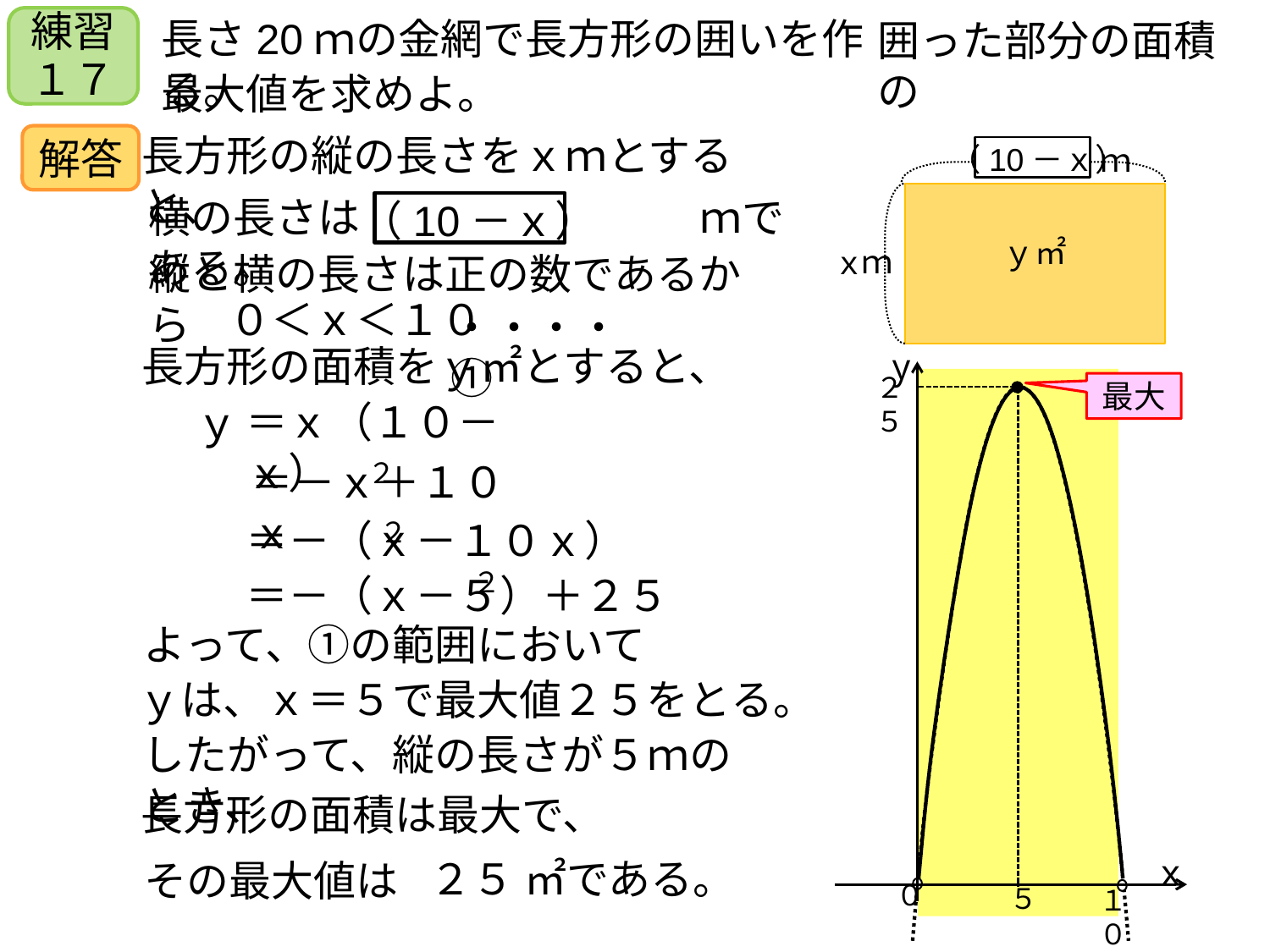

長さ20ｍの金網で長方形の囲いを作る。
囲った部分の面積の
練習１７
最大値を求めよ。
長方形の縦の長さをｘｍとすると、
解答
（10－ｘ）

ｍ

ｍ
ｘ
横の長さは　　　　　　　　ｍである。

（10－ｘ）
ｙ㎡
縦と横の長さは正の数であるから
０＜ｘ＜１０
・・・・①
長方形の面積をｙ㎡とすると、
y
２５
x
０
５

最大

＝ｘ（１０－ｘ）
ｙ
２
＝－ｘ＋１０ｘ
＝－（ｘ－１０ｘ）
２
２
＝－（ｘ－５）＋２５
よって、①の範囲において
ｙは、ｘ＝５で最大値２５をとる。
したがって、縦の長さが５ｍのとき、
長方形の面積は最大で、
２５ ㎡である。
その最大値は
１０